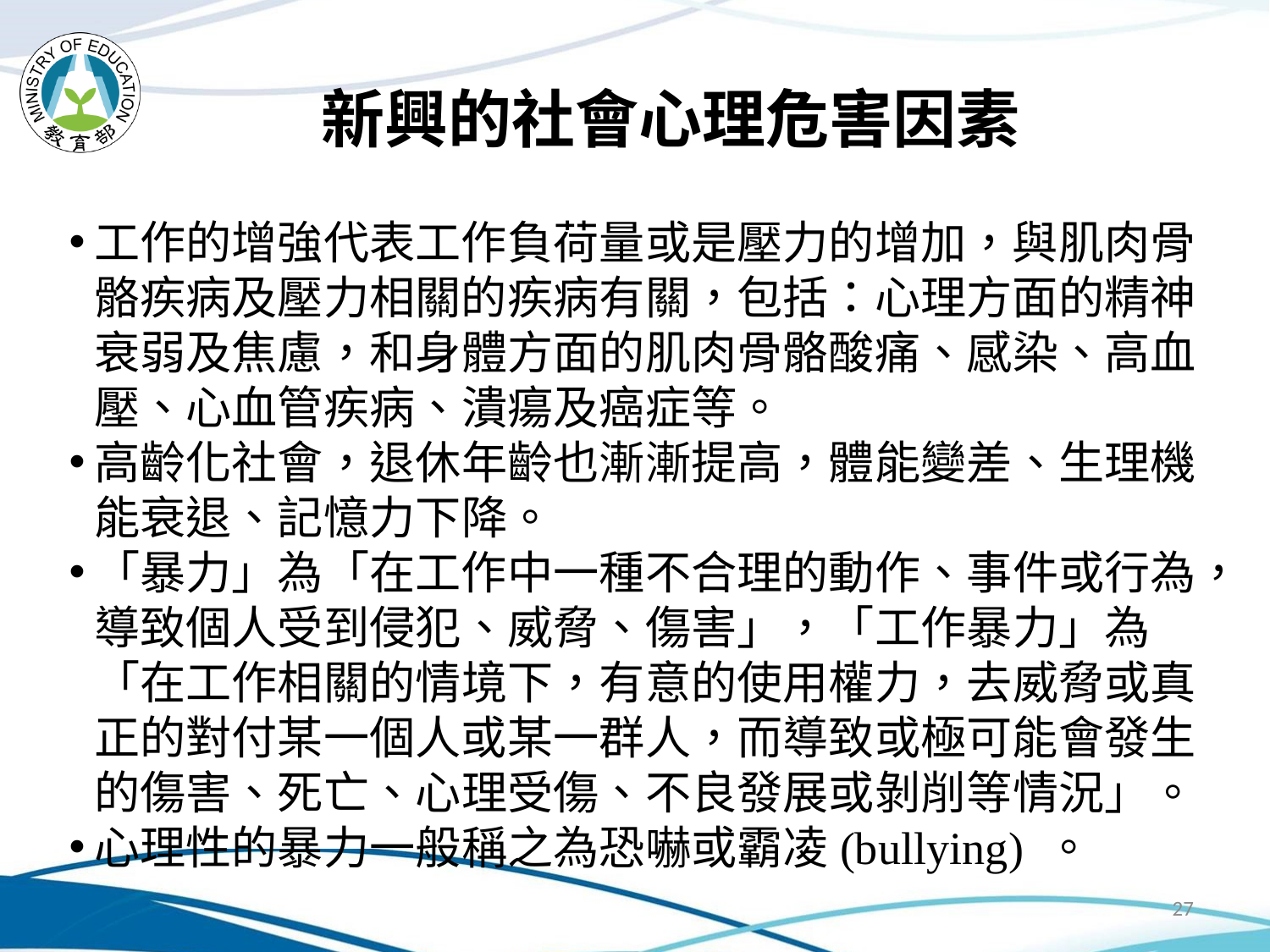

# 新興的社會心理危害因素
工作的增強代表工作負荷量或是壓力的增加，與肌肉骨骼疾病及壓力相關的疾病有關，包括：心理方面的精神衰弱及焦慮，和身體方面的肌肉骨骼酸痛、感染、高血壓、心血管疾病、潰瘍及癌症等。
高齡化社會，退休年齡也漸漸提高，體能變差、生理機能衰退、記憶力下降。
「暴力」為「在工作中一種不合理的動作、事件或行為，導致個人受到侵犯、威脅、傷害」，「工作暴力」為「在工作相關的情境下，有意的使用權力，去威脅或真正的對付某一個人或某一群人，而導致或極可能會發生的傷害、死亡、心理受傷、不良發展或剝削等情況」。
心理性的暴力一般稱之為恐嚇或霸凌(bullying) 。
27